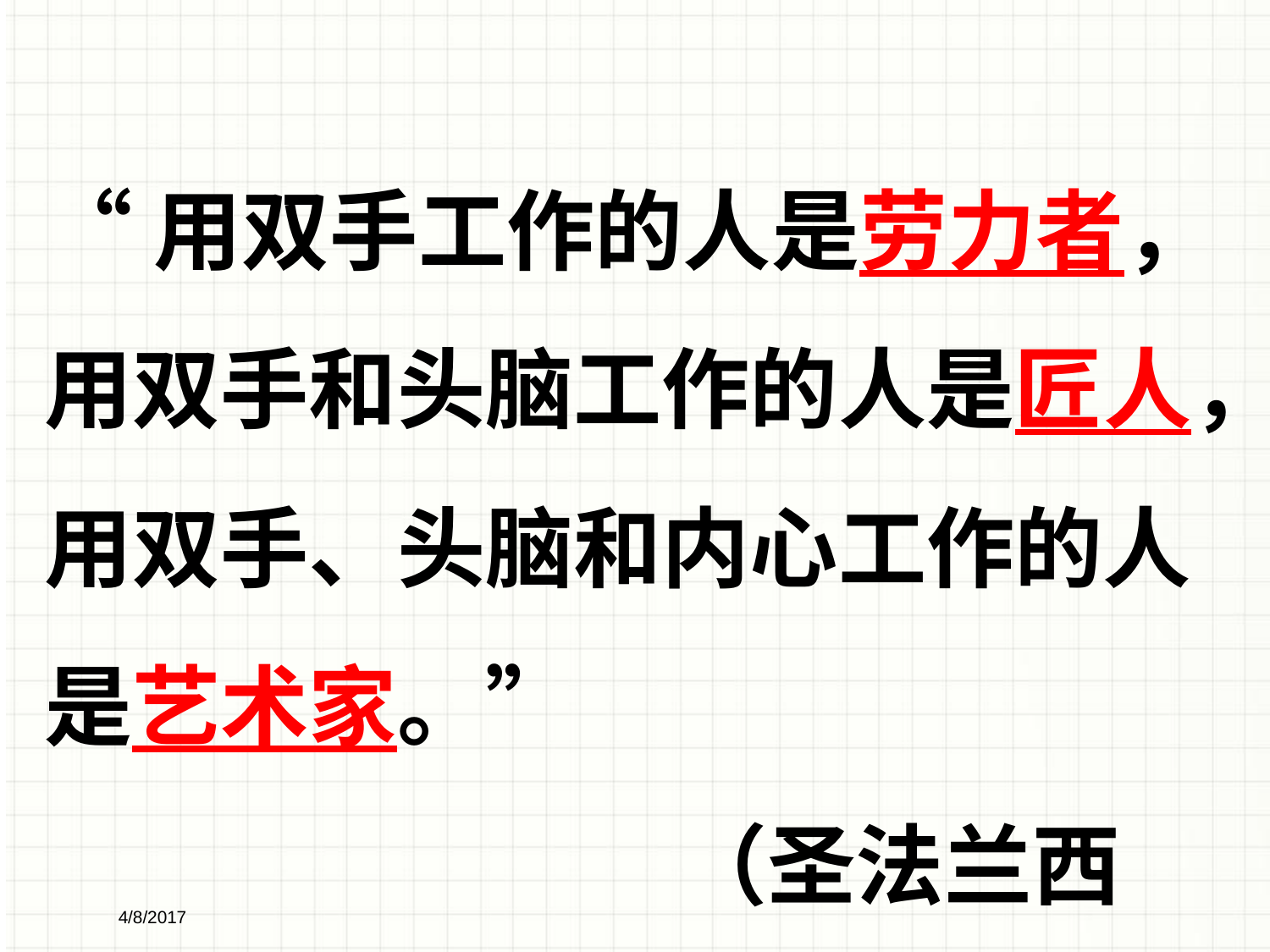

“用双手工作的人是劳力者，
用双手和头脑工作的人是匠人，
用双手、头脑和内心工作的人是艺术家。”
					（圣法兰西斯）
4/8/2017